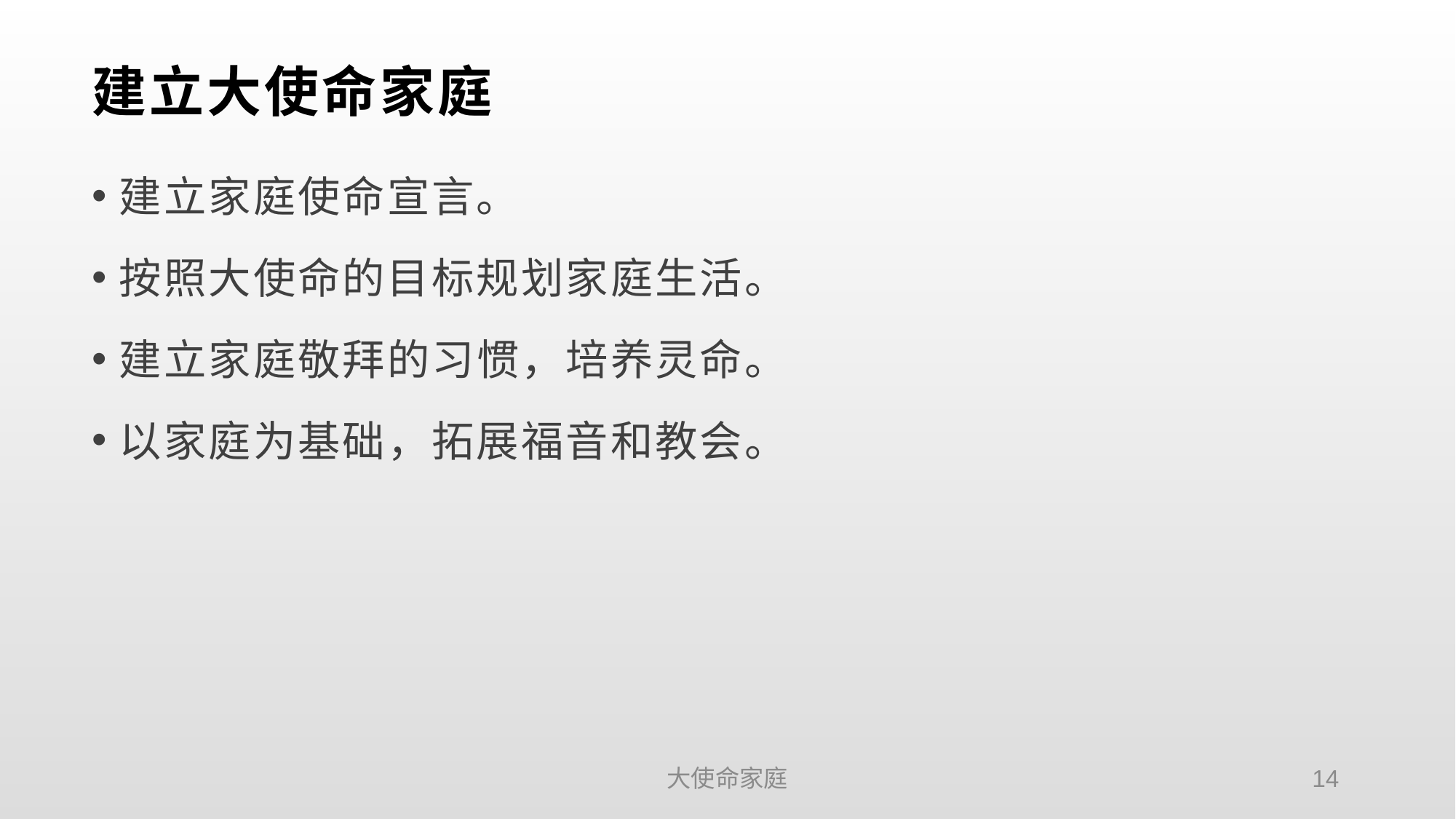

# 建立大使命家庭
建立家庭使命宣言。
按照大使命的目标规划家庭生活。
建立家庭敬拜的习惯，培养灵命。
以家庭为基础，拓展福音和教会。
大使命家庭
14